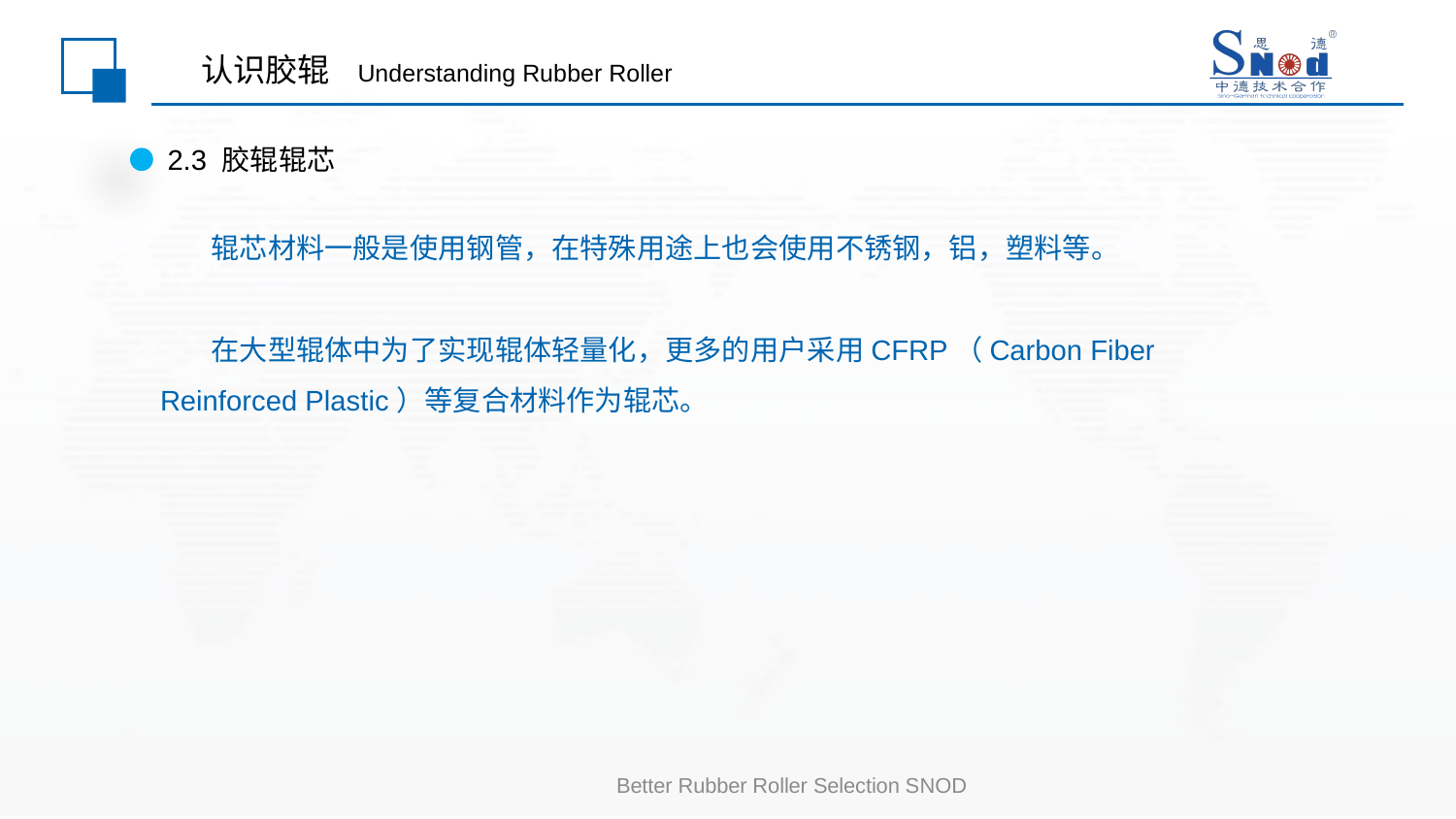

# 认识胶辊   Understanding Rubber Roller
2.3 胶辊辊芯

       辊芯材料一般是使用钢管，在特殊用途上也会使用不锈钢，铝，塑料等。

       在大型辊体中为了实现辊体轻量化，更多的用户采用CFRP（Carbon Fiber Reinforced Plastic）等复合材料作为辊芯。

29
Better Rubber Roller Selection SNOD